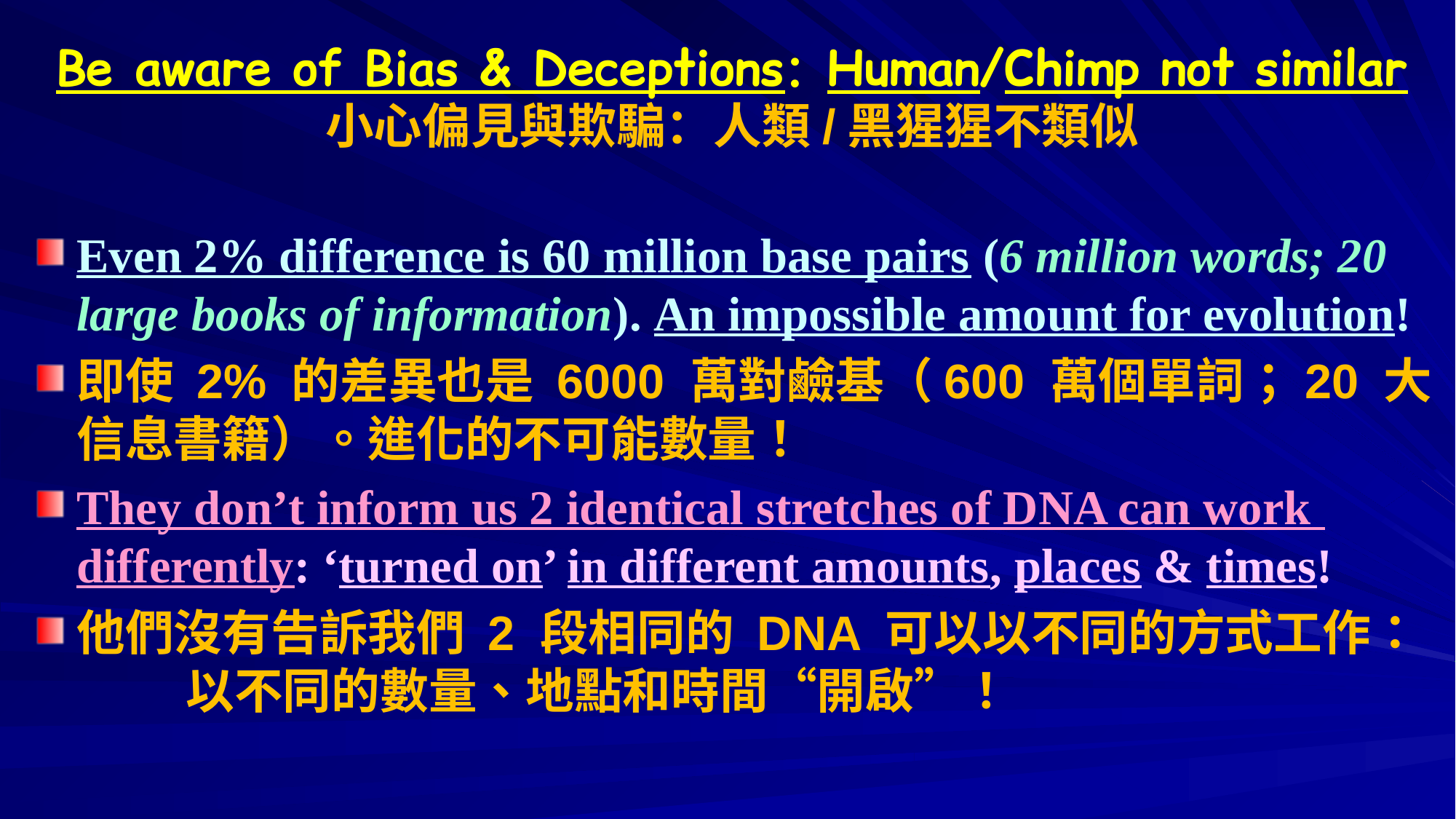

# Be aware of Bias & Deceptions: Human/Chimp not similar 小心偏見與欺騙：人類/黑猩猩不類似
Even 2% difference is 60 million base pairs (6 million words; 20 large books of information). An impossible amount for evolution!
即使 2% 的差異也是 6000 萬對鹼基（600 萬個單詞；20 大信息書籍）。進化的不可能數量！
They don’t inform us 2 identical stretches of DNA can work 	differently: ‘turned on’ in different amounts, places & times!
他們沒有告訴我們 2 段相同的 DNA 可以以不同的方式工作：	以不同的數量、地點和時間“開啟”！